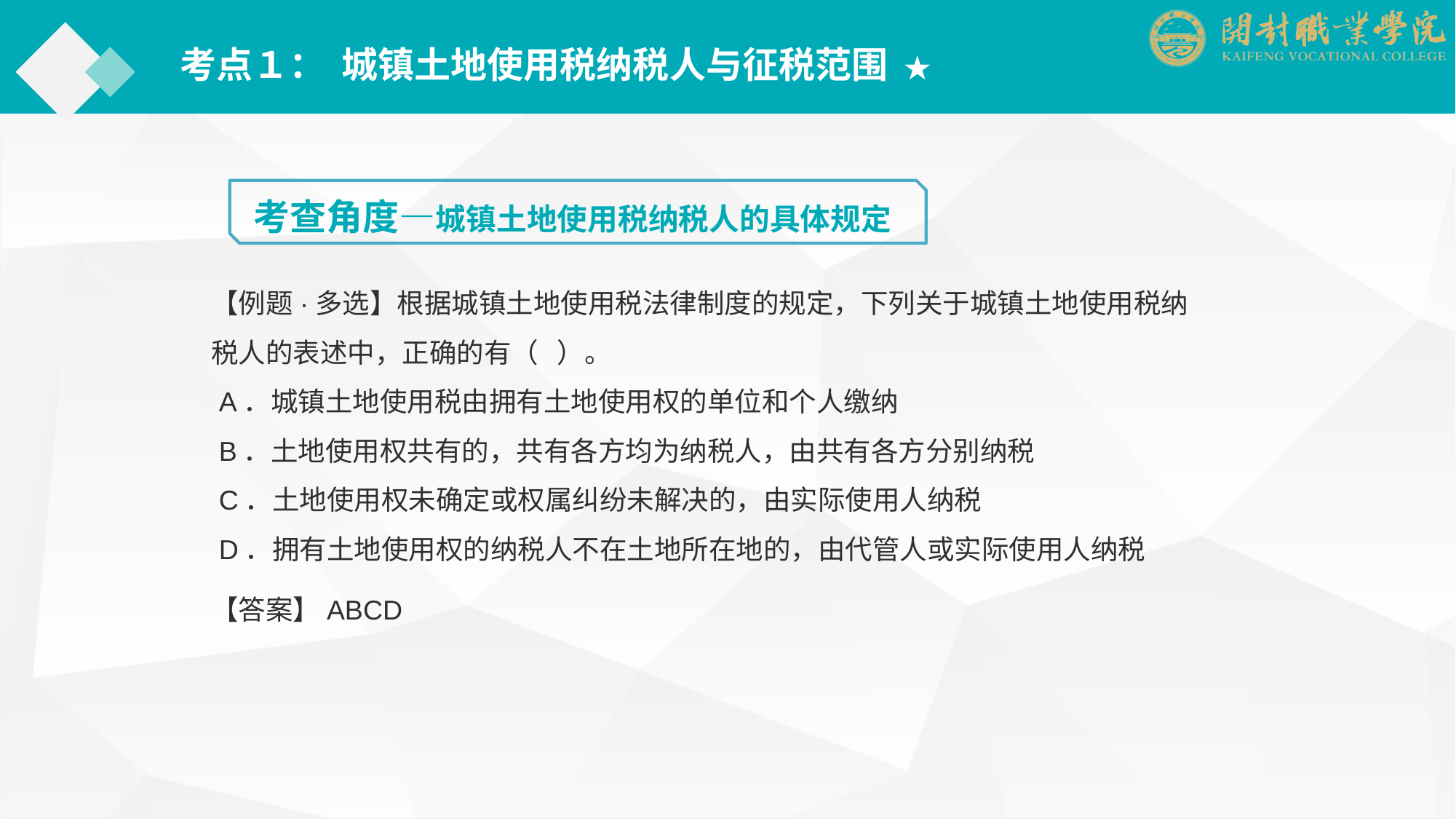

考点１：  城镇土地使用税纳税人与征税范围  ★
考查角度—城镇土地使用税纳税人的具体规定

【例题·多选】根据城镇土地使用税法律制度的规定，下列关于城镇土地使用税纳税人的表述中，正确的有（   ）。
 A．城镇土地使用税由拥有土地使用权的单位和个人缴纳
 B．土地使用权共有的，共有各方均为纳税人，由共有各方分别纳税
 C．土地使用权未确定或权属纠纷未解决的，由实际使用人纳税
 D．拥有土地使用权的纳税人不在土地所在地的，由代管人或实际使用人纳税
【答案】ABCD